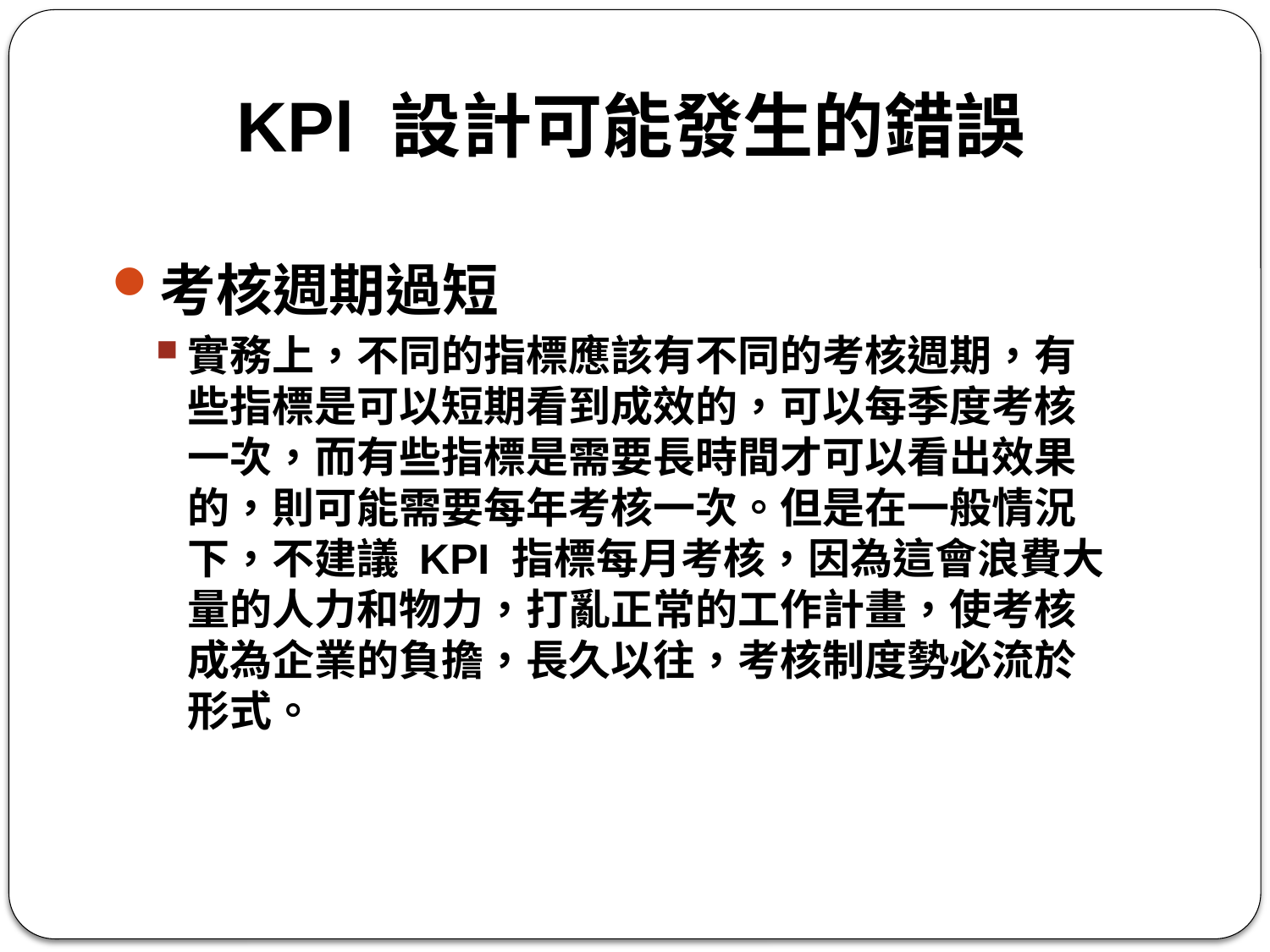

# KPl 設計可能發生的錯誤
考核週期過短
實務上，不同的指標應該有不同的考核週期，有些指標是可以短期看到成效的，可以每季度考核一次，而有些指標是需要長時間才可以看出效果的，則可能需要每年考核一次。但是在一般情況下，不建議 KPI 指標每月考核，因為這會浪費大量的人力和物力，打亂正常的工作計畫，使考核成為企業的負擔，長久以往，考核制度勢必流於形式。